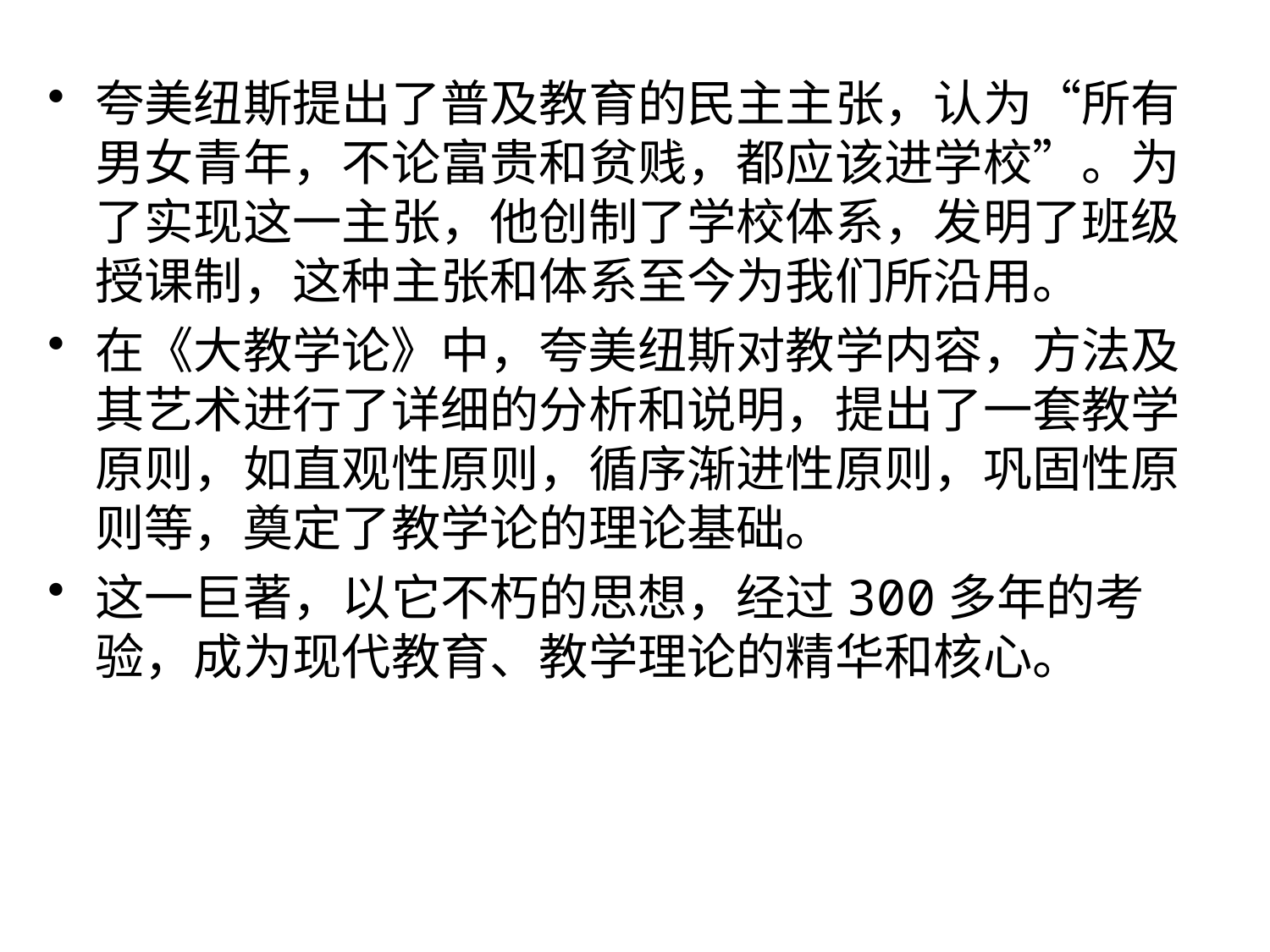

#
夸美纽斯提出了普及教育的民主主张，认为“所有男女青年，不论富贵和贫贱，都应该进学校”。为了实现这一主张，他创制了学校体系，发明了班级授课制，这种主张和体系至今为我们所沿用。
在《大教学论》中，夸美纽斯对教学内容，方法及其艺术进行了详细的分析和说明，提出了一套教学原则，如直观性原则，循序渐进性原则，巩固性原则等，奠定了教学论的理论基础。
这一巨著，以它不朽的思想，经过300多年的考验，成为现代教育、教学理论的精华和核心。